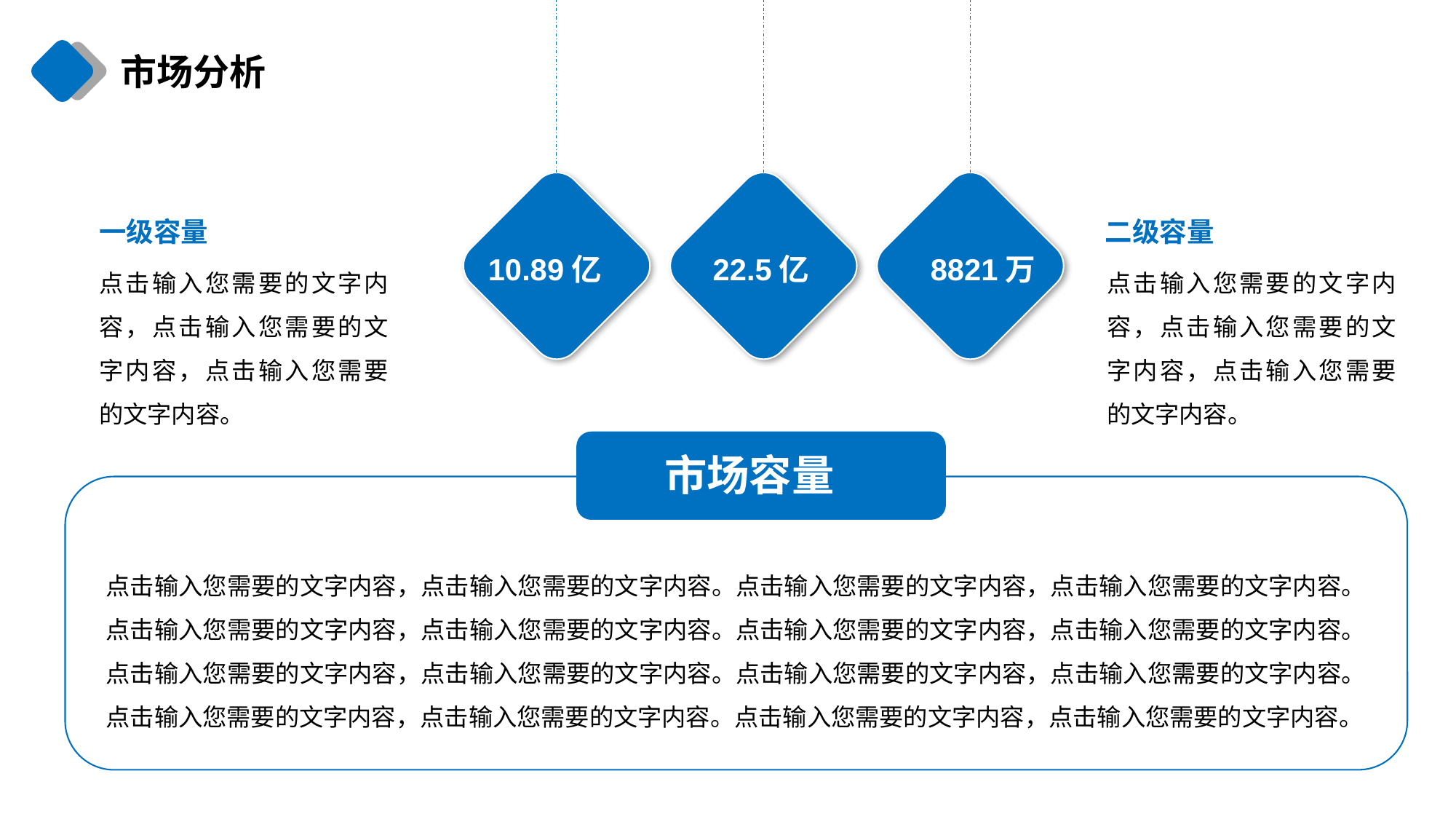

市场分析

一级容量
二级容量
10.89亿
22.5亿
8821万
点击输入您需要的文字内容，点击输入您需要的文字内容，点击输入您需要的文字内容。
点击输入您需要的文字内容，点击输入您需要的文字内容，点击输入您需要的文字内容。

市场容量

点击输入您需要的文字内容，点击输入您需要的文字内容。点击输入您需要的文字内容，点击输入您需要的文字内容。点击输入您需要的文字内容，点击输入您需要的文字内容。点击输入您需要的文字内容，点击输入您需要的文字内容。点击输入您需要的文字内容，点击输入您需要的文字内容。点击输入您需要的文字内容，点击输入您需要的文字内容。点击输入您需要的文字内容，点击输入您需要的文字内容。点击输入您需要的文字内容，点击输入您需要的文字内容。